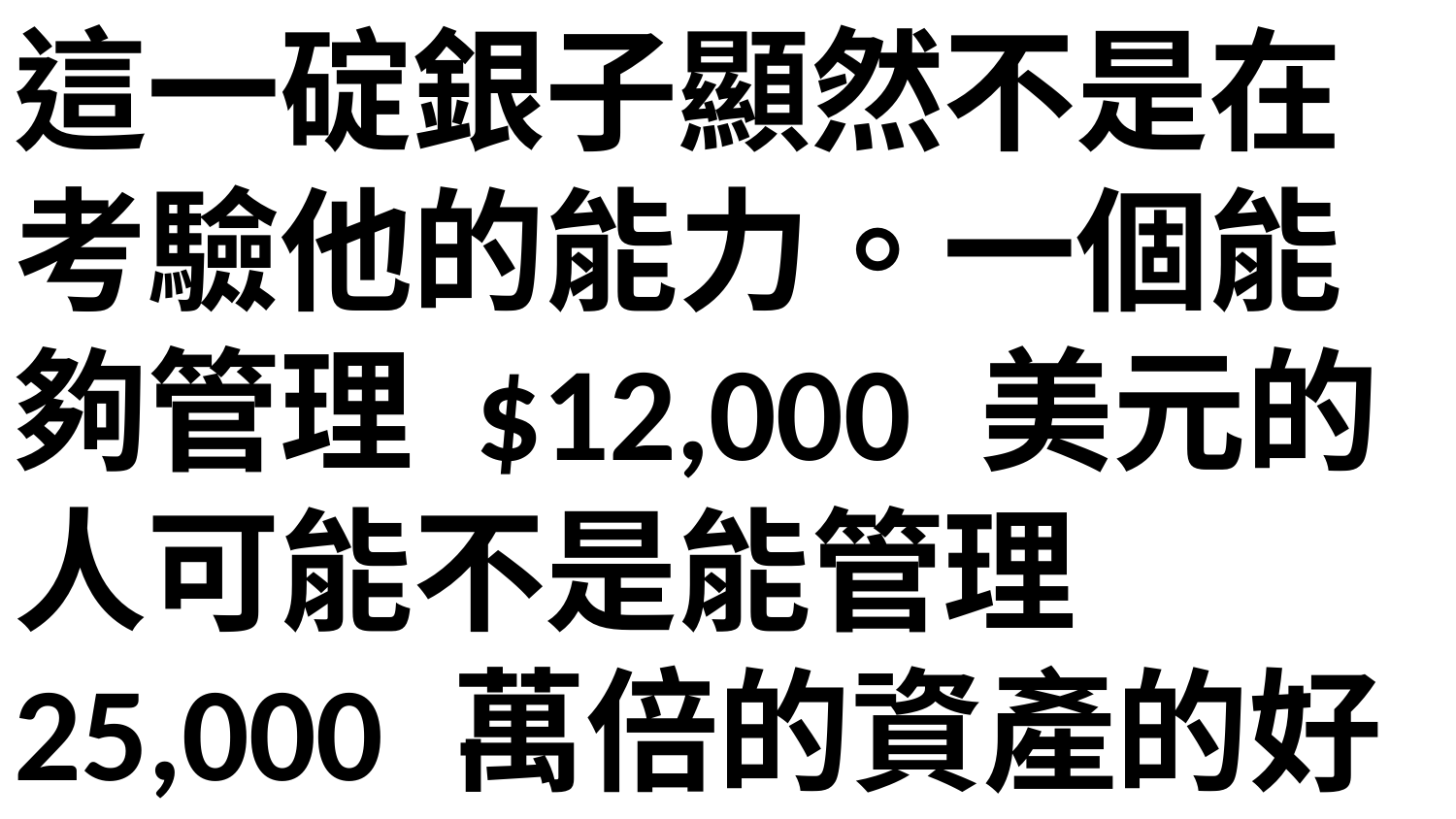

這一碇銀子顯然不是在考驗他的能力。一個能夠管理 $12,000 美元的人可能不是能管理 25,000 萬倍的資產的好經理。